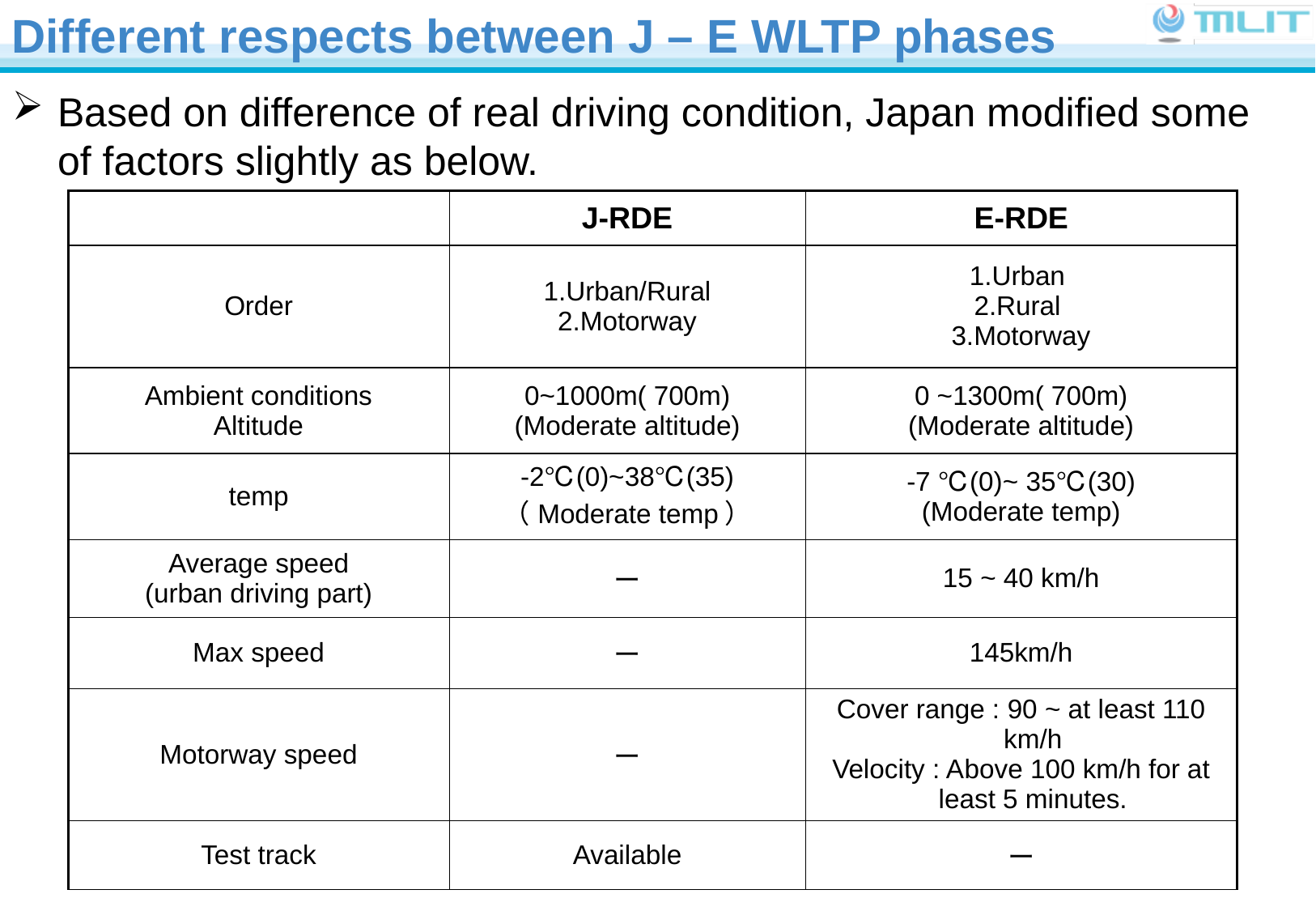

Different respects between J – E WLTP phases
Based on difference of real driving condition, Japan modified some of factors slightly as below.
|  | J-RDE | E-RDE |
| --- | --- | --- |
| Order | 1.Urban/Rural 2.Motorway | 1.Urban 2.Rural 3.Motorway |
| Ambient conditions Altitude | 0~1000m( 700m) (Moderate altitude) | 0 ~1300m( 700m) (Moderate altitude) |
| temp | -2℃(0)~38℃(35) （Moderate temp） | -7 ℃(0)~ 35℃(30) (Moderate temp) |
| Average speed (urban driving part) | ー | 15 ~ 40 km/h |
| Max speed | ー | 145km/h |
| Motorway speed | ー | Cover range : 90 ~ at least 110 km/h Velocity : Above 100 km/h for at least 5 minutes. |
| Test track | Available | ー |